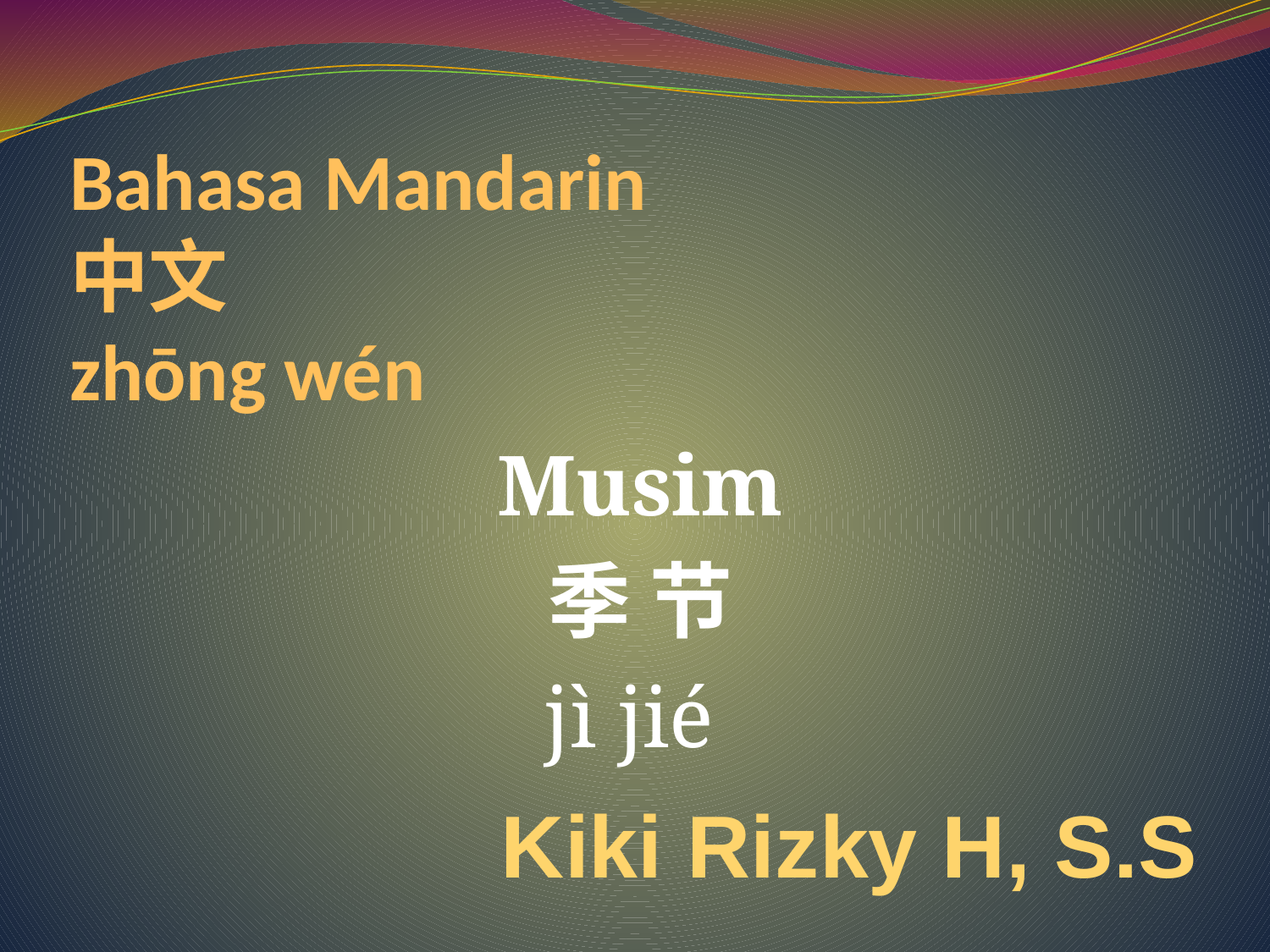

# Bahasa Mandarin 中文 zhōng wén
Musim
季 节
jì jié
Kiki Rizky H, S.S